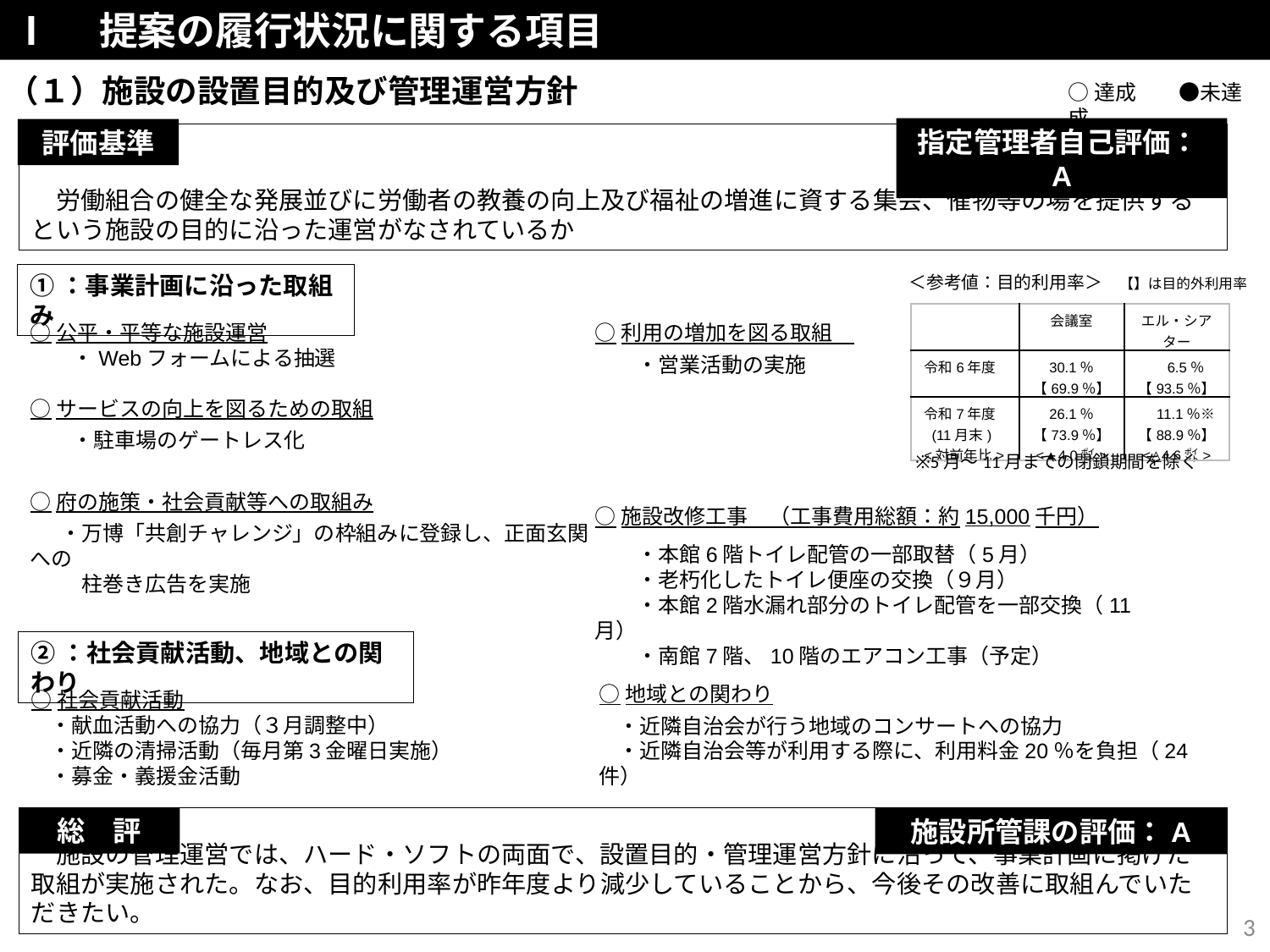

Ⅰ　提案の履行状況に関する項目
（１）施設の設置目的及び管理運営方針
○達成　　●未達成
指定管理者自己評価：A
評価基準

　労働組合の健全な発展並びに労働者の教養の向上及び福祉の増進に資する集会、催物等の場を提供するという施設の目的に沿った運営がなされているか
①：事業計画に沿った取組み
＜参考値：目的利用率＞　【】は目的外利用率
|  | 会議室 | エル・シアター |
| --- | --- | --- |
| 令和6年度 | 30.1％ 【69.9％】 | 6.5％ 【93.5％】 |
| 令和7年度 (11月末) <対前年比> | 26.1％ 【73.9％】 <▲4.0㌽> | 11.1％※ 【88.9％】 <△4.6㌽> |
○公平・平等な施設運営
　　・Webフォームによる抽選

○サービスの向上を図るための取組

　　・駐車場のゲートレス化

○府の施策・社会貢献等への取組み

　  ・万博「共創チャレンジ」の枠組みに登録し、正面玄関への
　　  柱巻き広告を実施
○利用の増加を図る取組

　　・営業活動の実施

○施設改修工事　（工事費用総額：約15,000千円）

　　・本館6階トイレ配管の一部取替（5月）
　　・老朽化したトイレ便座の交換（９月）
　　・本館2階水漏れ部分のトイレ配管を一部交換（11月）
　　・南館7階、10階のエアコン工事（予定）

※5月～11月までの閉鎖期間を除く
②：社会貢献活動、地域との関わり
○地域との関わり

   ・近隣自治会が行う地域のコンサートへの協力
   ・近隣自治会等が利用する際に、利用料金20％を負担（24件）
○社会貢献活動
   ・献血活動への協力（３月調整中）
   ・近隣の清掃活動（毎月第3金曜日実施）
   ・募金・義援金活動
　施設の管理運営では、ハード・ソフトの両面で、設置目的・管理運営方針に沿って、事業計画に掲げた取組が実施された。なお、目的利用率が昨年度より減少していることから、今後その改善に取組んでいただきたい。
総　評
施設所管課の評価：A
3